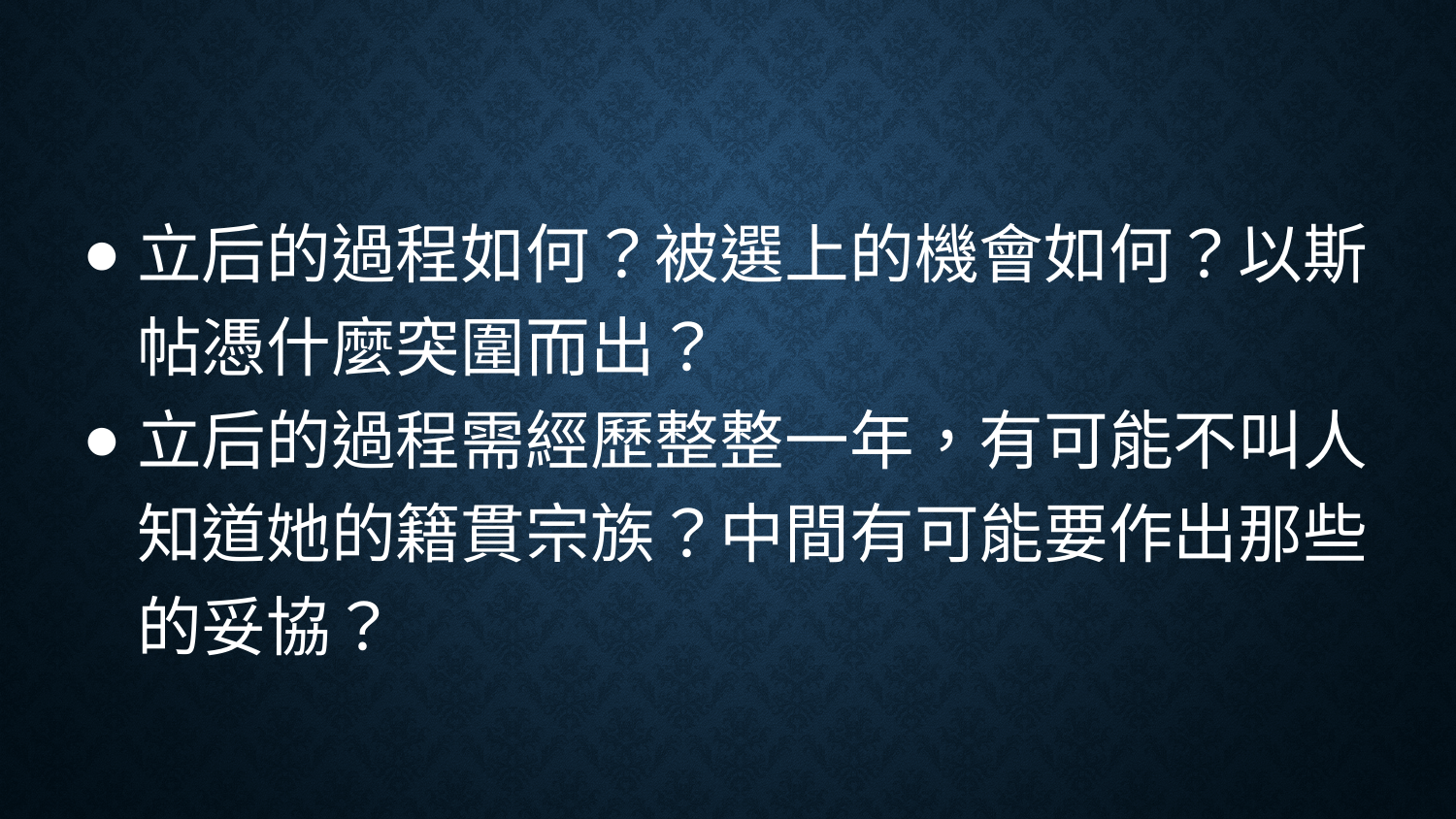

#
立后的過程如何？被選上的機會如何？以斯帖憑什麼突圍而出？
立后的過程需經歷整整一年，有可能不叫人知道她的籍貫宗族？中間有可能要作出那些的妥協？